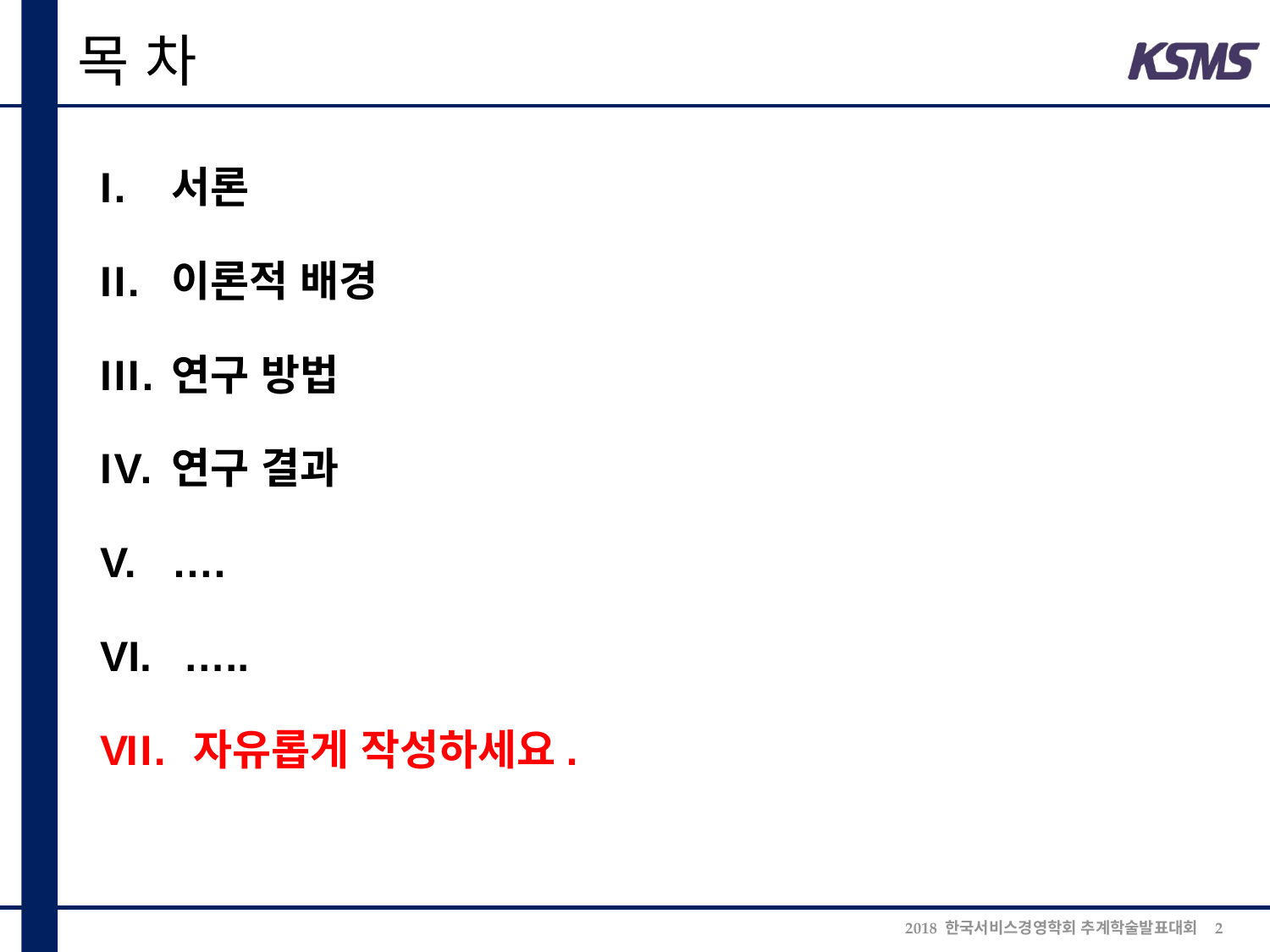

# 목 차
서론
이론적 배경
연구 방법
연구 결과
….
 …..
 자유롭게 작성하세요.
2018 한국서비스경영학회 추계학술발표대회
2